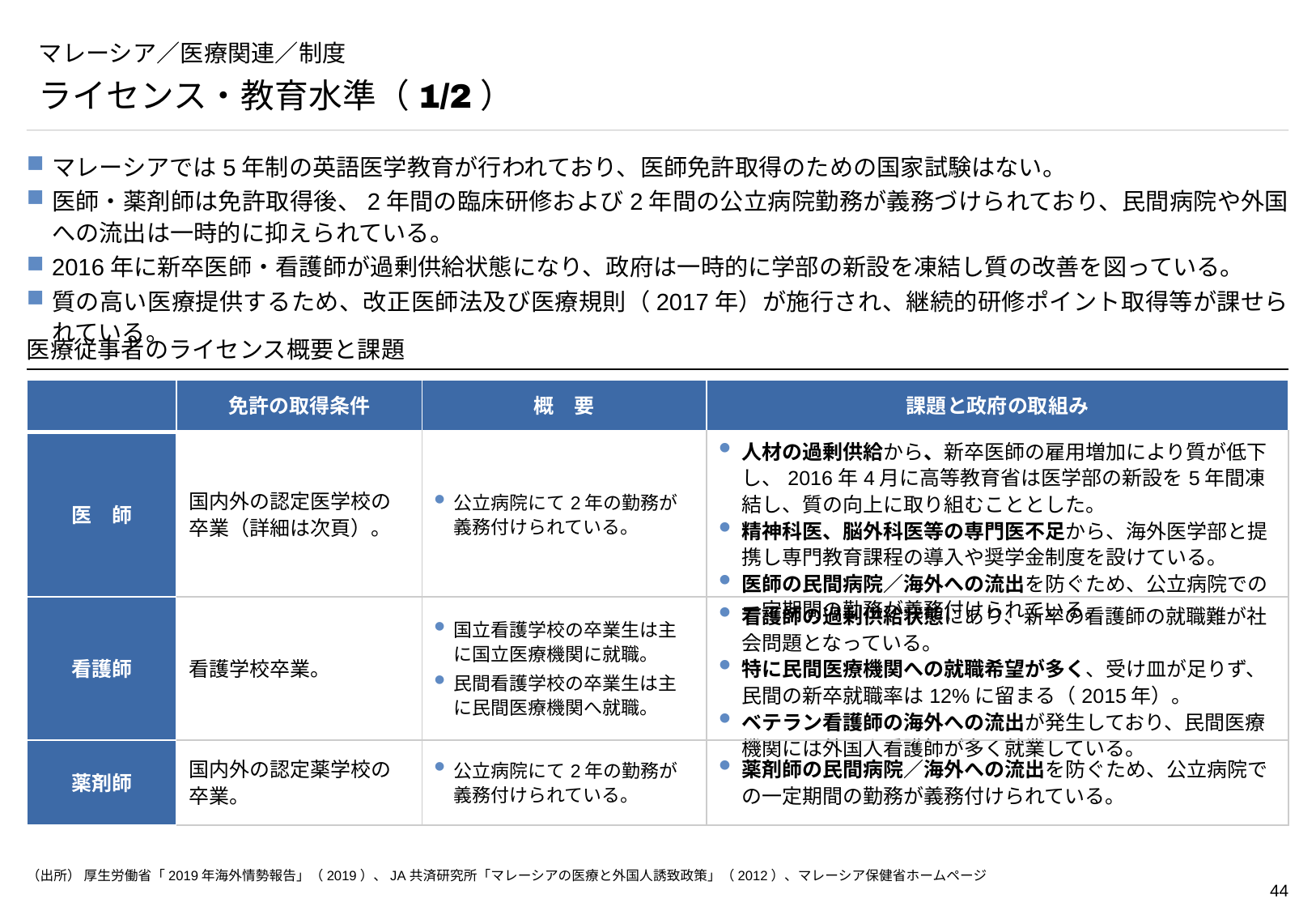

# マレーシア／医療関連／制度
ライセンス・教育水準（1/2）
マレーシアでは5年制の英語医学教育が行われており、医師免許取得のための国家試験はない。
医師・薬剤師は免許取得後、2年間の臨床研修および2年間の公立病院勤務が義務づけられており、民間病院や外国への流出は一時的に抑えられている。
2016年に新卒医師・看護師が過剰供給状態になり、政府は一時的に学部の新設を凍結し質の改善を図っている。
質の高い医療提供するため、改正医師法及び医療規則（2017年）が施行され、継続的研修ポイント取得等が課せられている。
医療従事者のライセンス概要と課題
|  | 免許の取得条件 | 概　要 | 課題と政府の取組み |
| --- | --- | --- | --- |
| 医　師 | 国内外の認定医学校の卒業（詳細は次頁）。 | 公立病院にて2年の勤務が義務付けられている。 | 人材の過剰供給から、新卒医師の雇用増加により質が低下し、2016年4月に高等教育省は医学部の新設を5年間凍結し、質の向上に取り組むこととした。 精神科医、脳外科医等の専門医不足から、海外医学部と提携し専門教育課程の導入や奨学金制度を設けている。 医師の民間病院／海外への流出を防ぐため、公立病院での一定期間の勤務が義務付けられている。 |
| 看護師 | 看護学校卒業。 | 国立看護学校の卒業生は主に国立医療機関に就職。 民間看護学校の卒業生は主に民間医療機関へ就職。 | 看護師の過剰供給状態にあり、新卒の看護師の就職難が社会問題となっている。 特に民間医療機関への就職希望が多く、受け皿が足りず、民間の新卒就職率は12%に留まる（2015年）。 ベテラン看護師の海外への流出が発生しており、民間医療機関には外国人看護師が多く就業している。 |
| 薬剤師 | 国内外の認定薬学校の卒業。 | 公立病院にて2年の勤務が義務付けられている。 | 薬剤師の民間病院／海外への流出を防ぐため、公立病院での一定期間の勤務が義務付けられている。 |
（出所） 厚生労働省「2019年海外情勢報告」（2019）、JA共済研究所「マレーシアの医療と外国人誘致政策」（2012）、マレーシア保健省ホームページ